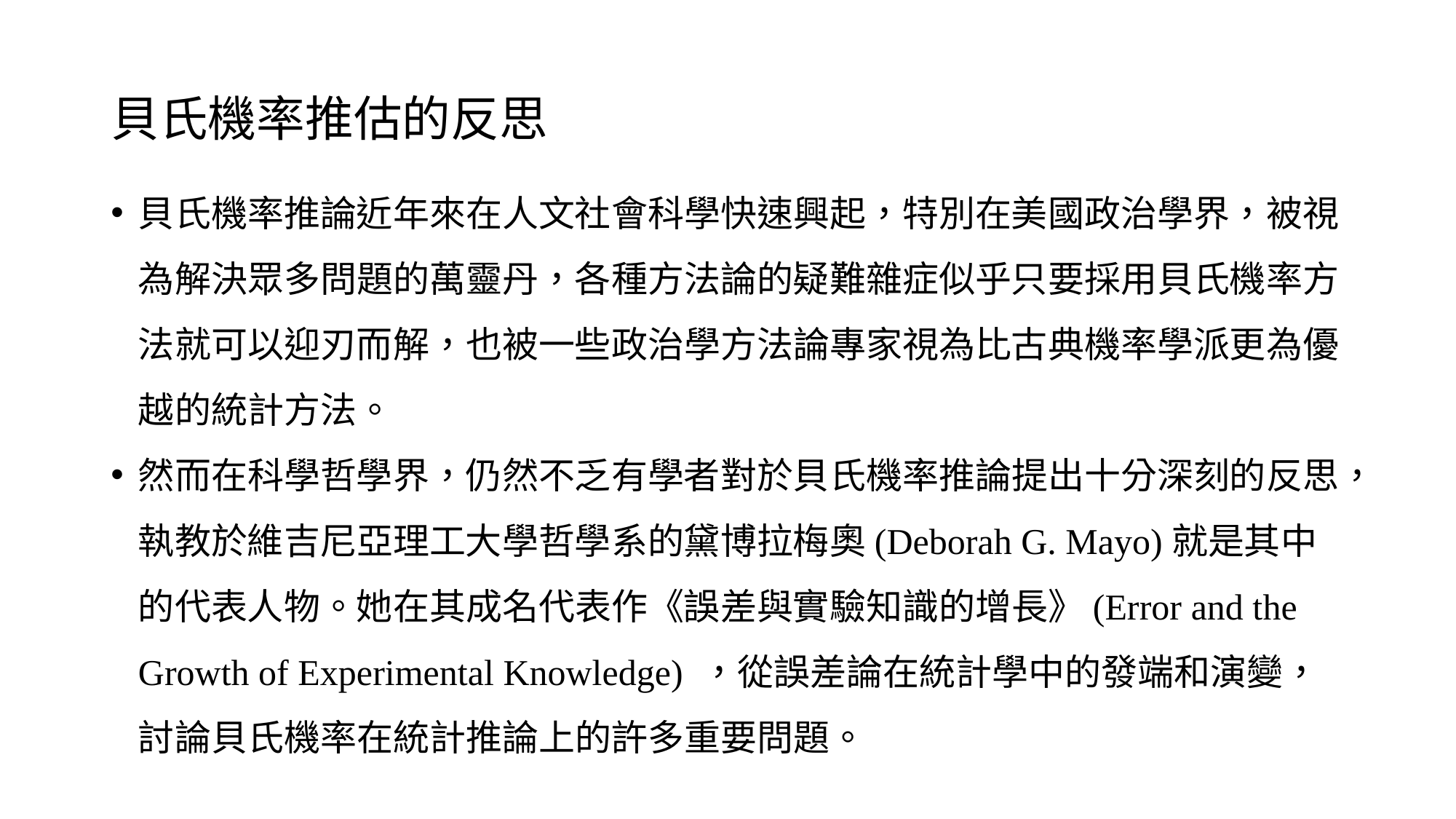

# 貝氏機率推估的反思
貝氏機率推論近年來在人文社會科學快速興起，特別在美國政治學界，被視為解決眾多問題的萬靈丹，各種方法論的疑難雜症似乎只要採用貝氏機率方法就可以迎刃而解，也被一些政治學方法論專家視為比古典機率學派更為優越的統計方法。
然而在科學哲學界，仍然不乏有學者對於貝氏機率推論提出十分深刻的反思，執教於維吉尼亞理工大學哲學系的黛博拉梅奧(Deborah G. Mayo)就是其中的代表人物。她在其成名代表作《誤差與實驗知識的增長》(Error and the Growth of Experimental Knowledge) ，從誤差論在統計學中的發端和演變，討論貝氏機率在統計推論上的許多重要問題。